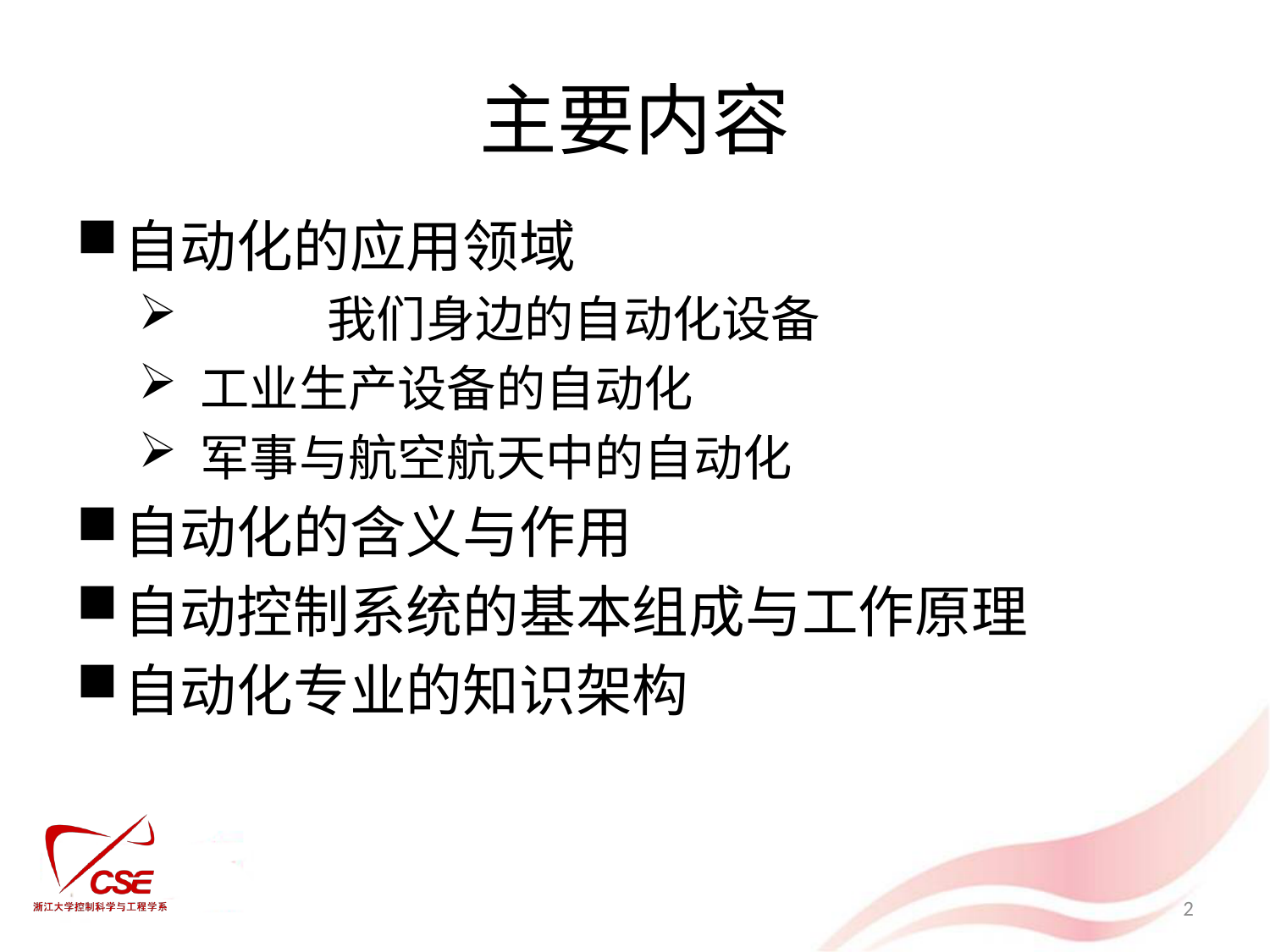

# 主要内容
自动化的应用领域
	我们身边的自动化设备
工业生产设备的自动化
军事与航空航天中的自动化
自动化的含义与作用
自动控制系统的基本组成与工作原理
自动化专业的知识架构
2